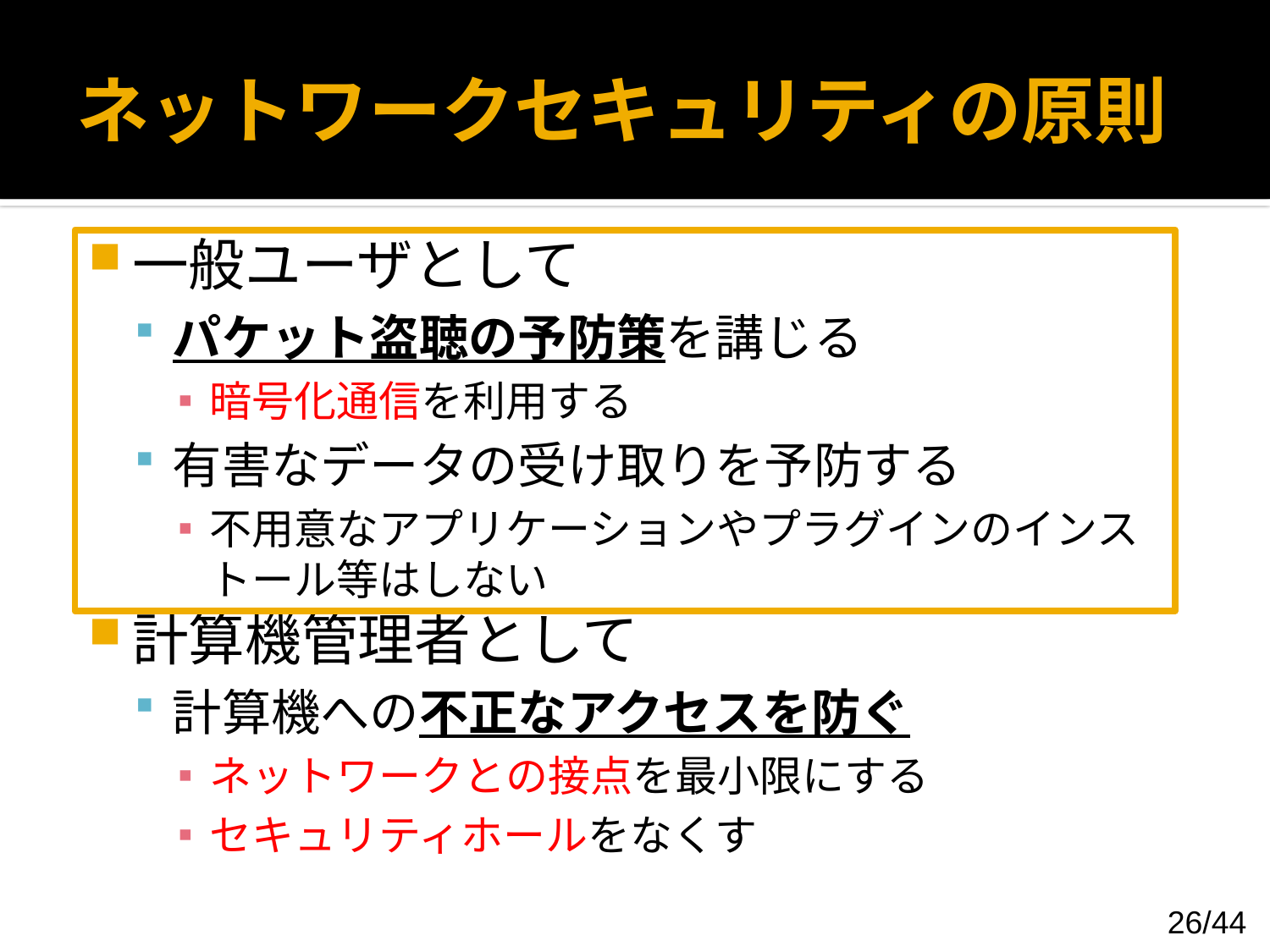

# ネットワークセキュリティの原則
一般ユーザとして
パケット盗聴の予防策を講じる
暗号化通信を利用する
有害なデータの受け取りを予防する
不用意なアプリケーションやプラグインのインストール等はしない
計算機管理者として
計算機への不正なアクセスを防ぐ
ネットワークとの接点を最小限にする
セキュリティホールをなくす